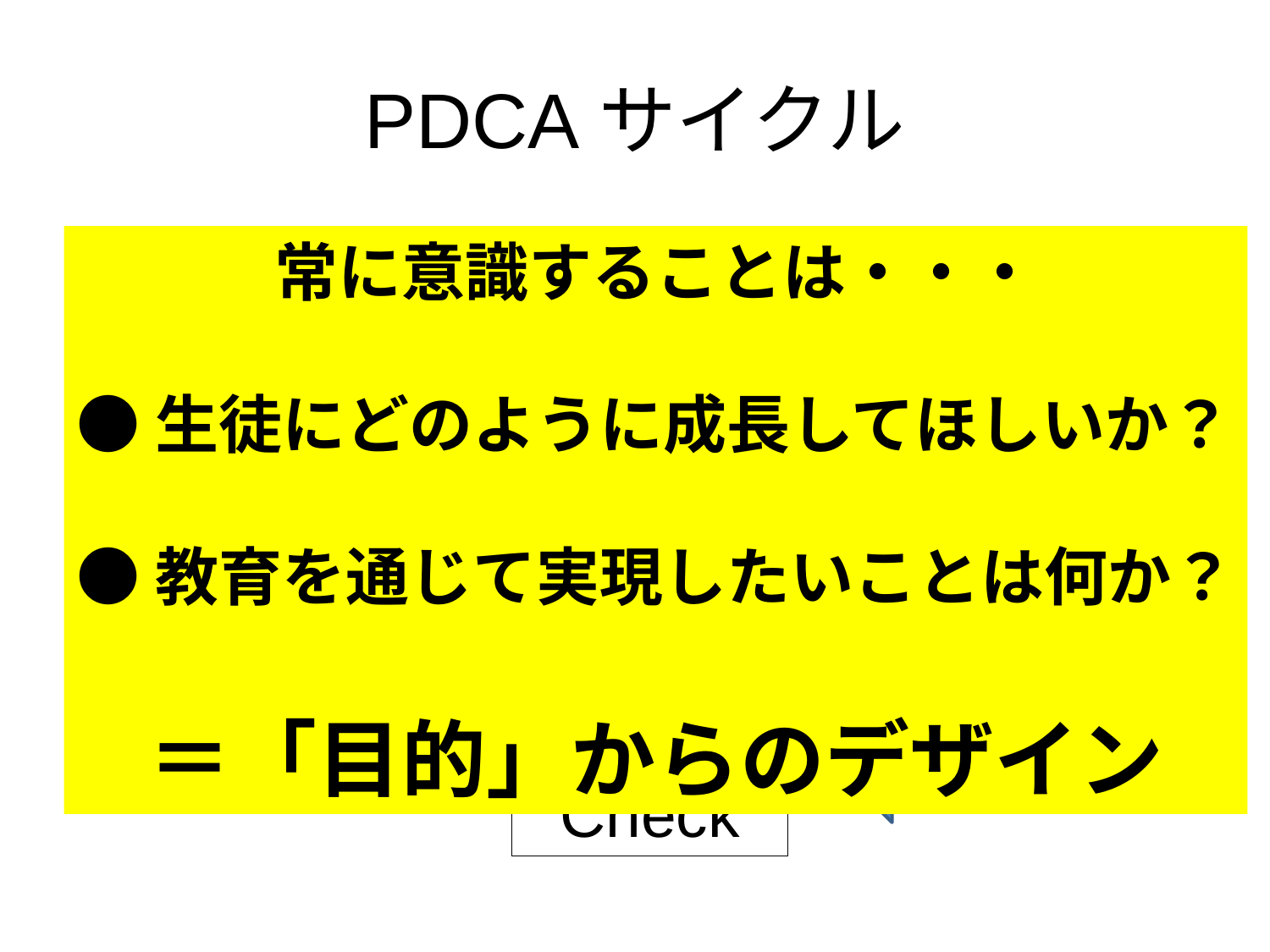

# PDCAサイクル
常に意識することは・・・

●生徒にどのように成長してほしいか？

●教育を通じて実現したいことは何か？

＝「目的」からのデザイン
P
　Plan

A
  Action
D
　 Do
C
  Check